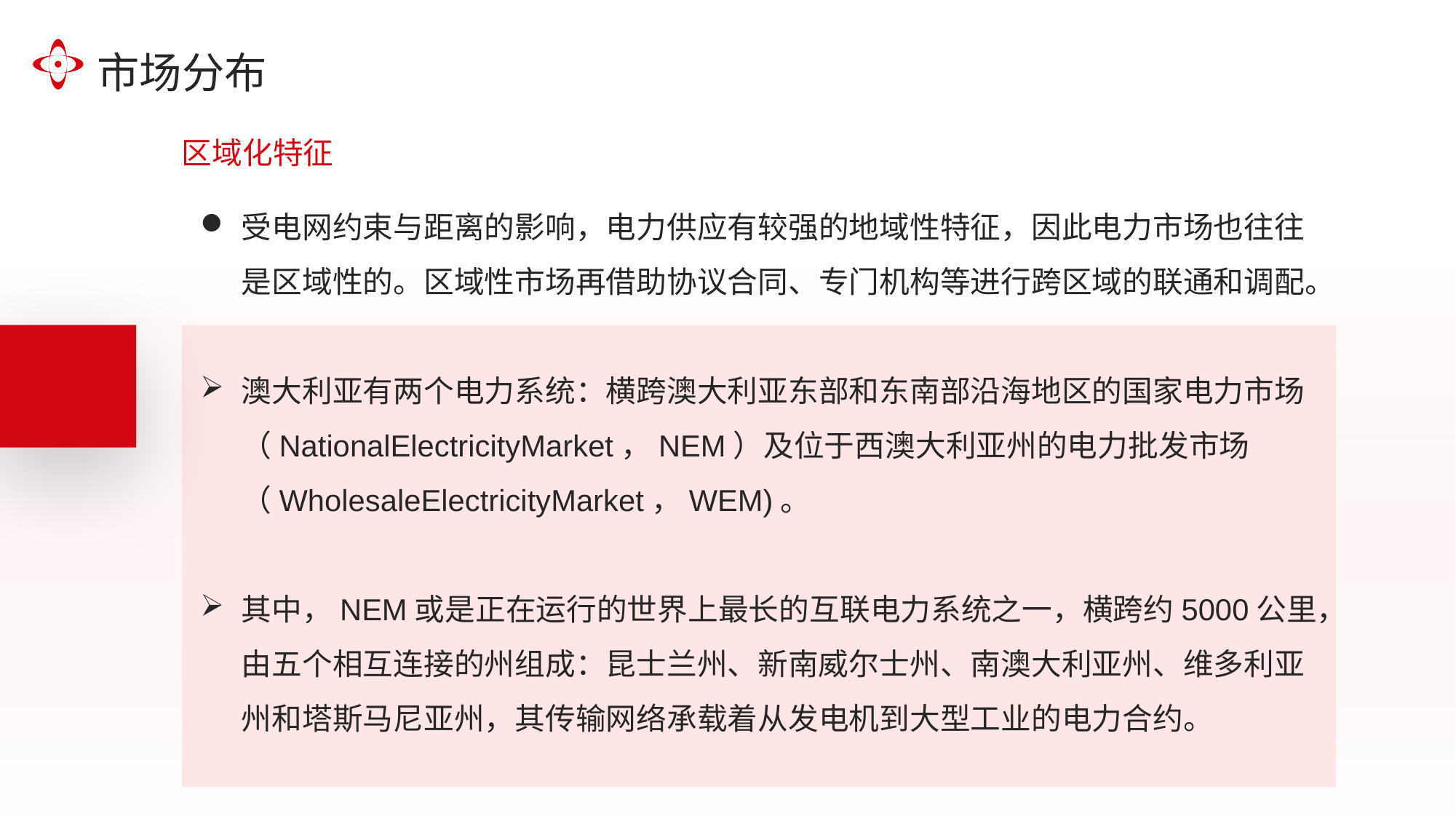

市场分布

区域化特征
受电网约束与距离的影响，电力供应有较强的地域性特征，因此电力市场也往往是区域性的。区域性市场再借助协议合同、专门机构等进行跨区域的联通和调配。

澳大利亚有两个电力系统：横跨澳大利亚东部和东南部沿海地区的国家电力市场（NationalElectricityMarket，NEM）及位于西澳大利亚州的电力批发市场（WholesaleElectricityMarket，WEM)。

其中，NEM或是正在运行的世界上最长的互联电力系统之一，横跨约5000公里，由五个相互连接的州组成：昆士兰州、新南威尔士州、南澳大利亚州、维多利亚州和塔斯马尼亚州，其传输网络承载着从发电机到大型工业的电力合约。